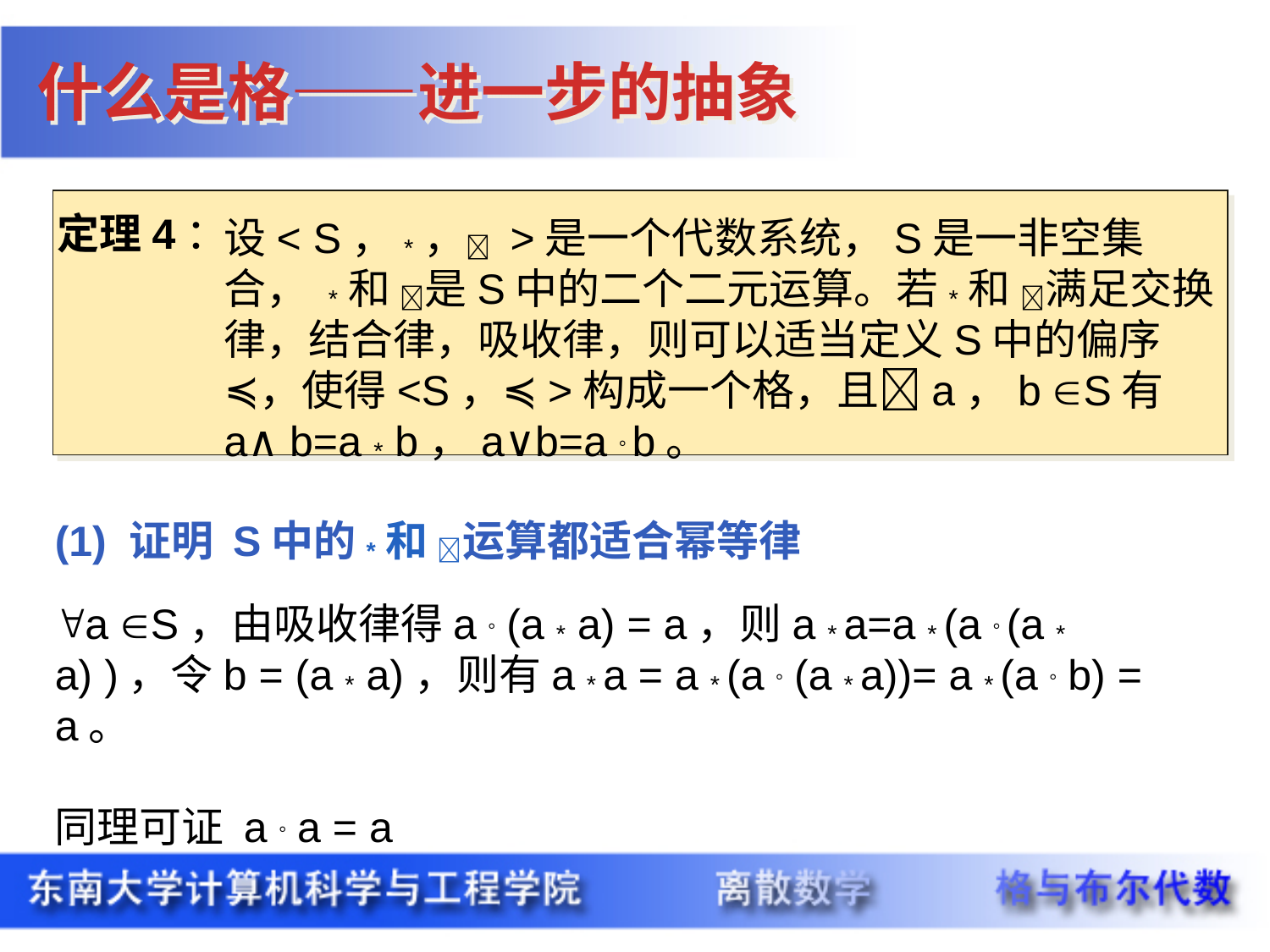

什么是格——进一步的抽象

定理4：
设< S，*，° >是一个代数系统，S是一非空集合， *和 °是S中的二个二元运算。若*和 °满足交换律，结合律，吸收律，则可以适当定义S中的偏序≼，使得<S，≼>构成一个格，且∀a，b ∈S有a∧b=a * b，a∨b=a ° b。
(1) 证明 S中的*和 °运算都适合幂等律
∀a ∈S，由吸收律得a ° (a * a) = a，则a * a=a * (a ° (a * a) )，令b = (a * a)，则有a * a = a * (a ° (a * a))= a * (a ° b) = a。

同理可证 a ° a = a